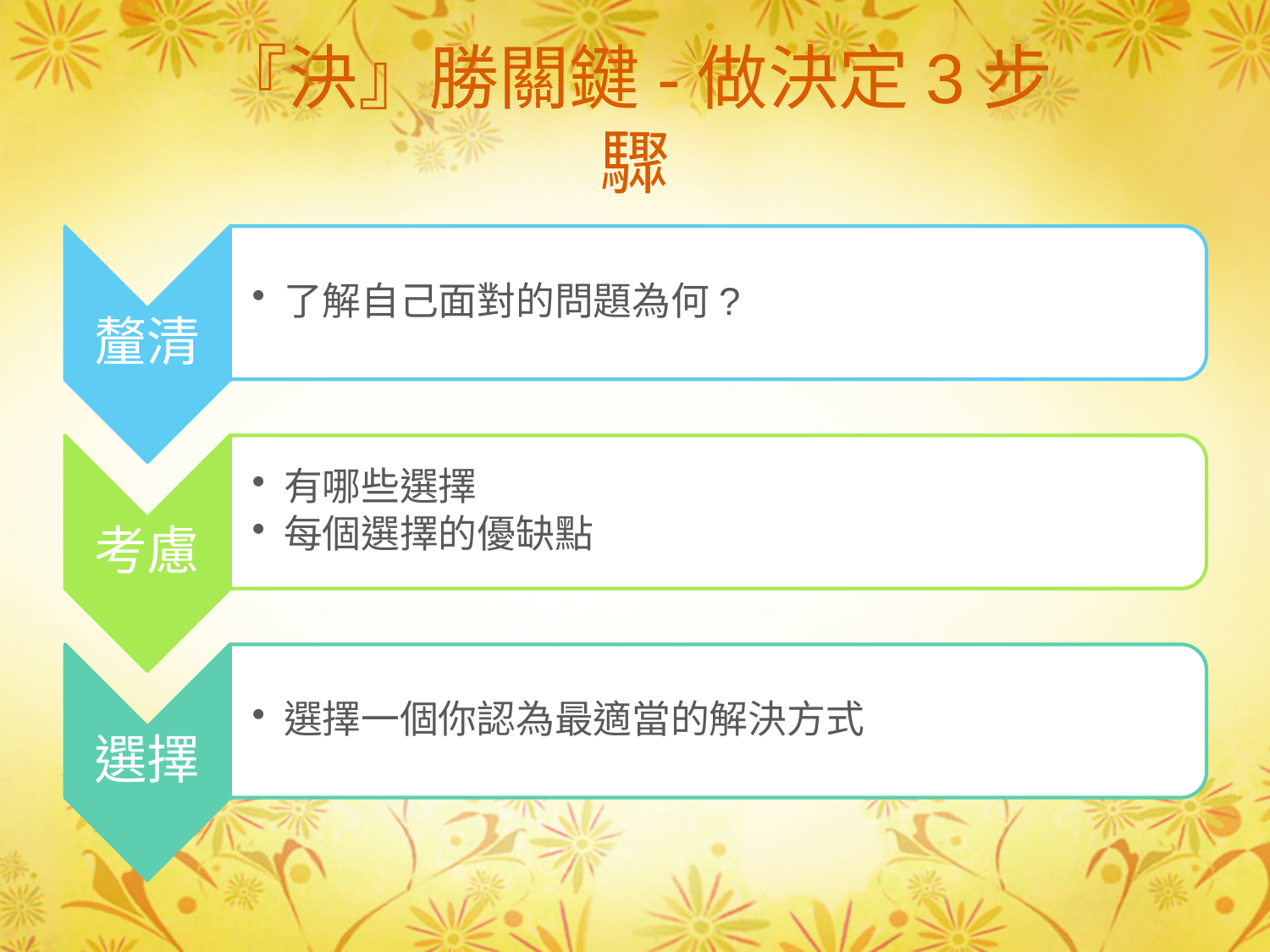

# 『決』勝關鍵-做決定3步驟
了解自己面對的問題為何?
釐清
考慮
有哪些選擇
每個選擇的優缺點
選擇
選擇一個你認為最適當的解決方式